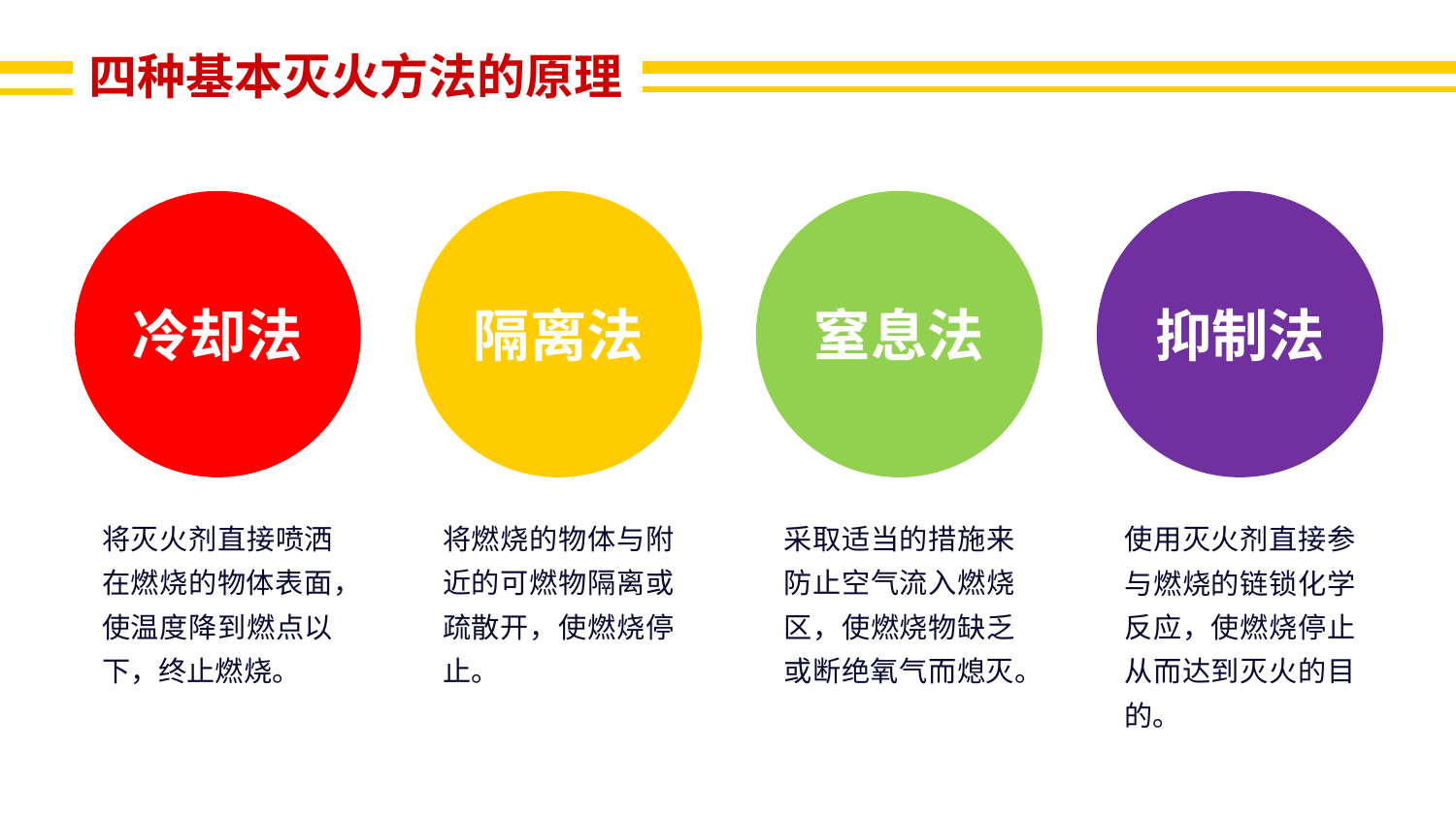

四种基本灭火方法的原理

冷却法

隔离法

窒息法

抑制法
将灭火剂直接喷洒在燃烧的物体表面，使温度降到燃点以下，终止燃烧。
将燃烧的物体与附近的可燃物隔离或疏散开，使燃烧停止。
采取适当的措施来防止空气流入燃烧区，使燃烧物缺乏或断绝氧气而熄灭。
使用灭火剂直接参与燃烧的链锁化学反应，使燃烧停止从而达到灭火的目的。